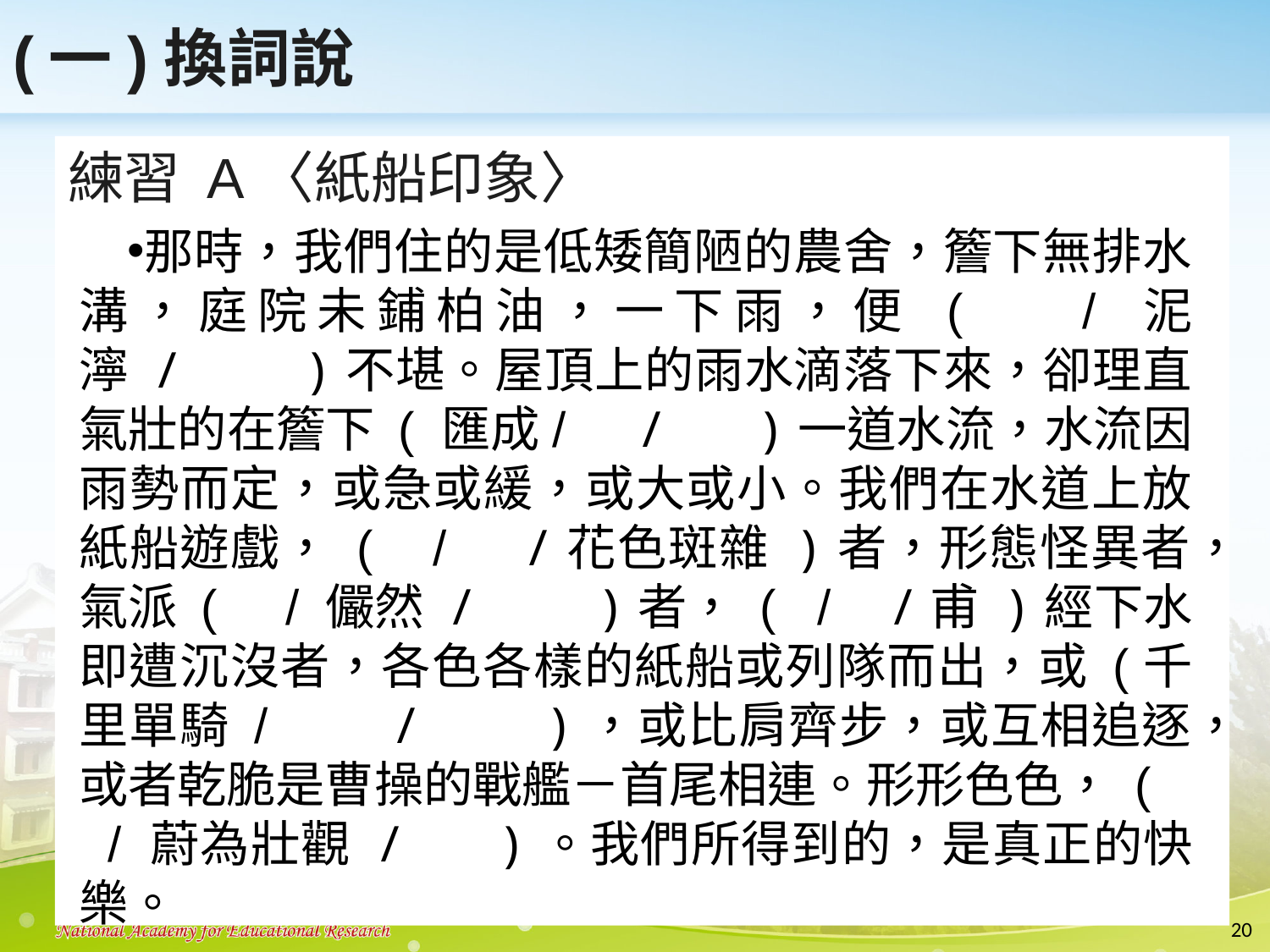

# (一)換詞說
練習 A〈紙船印象〉
那時，我們住的是低矮簡陋的農舍，簷下無排水溝，庭院未鋪柏油，一下雨，便 (     / 泥濘 /    )不堪。屋頂上的雨水滴落下來，卻理直氣壯的在簷下 ( 匯成/    /   )一道水流，水流因雨勢而定，或急或緩，或大或小。我們在水道上放紙船遊戲， (    /    /花色斑雜 )者，形態怪異者，氣派 (     / 儼然 /    )者， (   /   /甫 )經下水即遭沉沒者，各色各樣的紙船或列隊而出，或 (千里單騎 /    /    )，或比肩齊步，或互相追逐，或者乾脆是曹操的戰艦－首尾相連。形形色色， (      / 蔚為壯觀 /   )。我們所得到的，是真正的快樂。

20